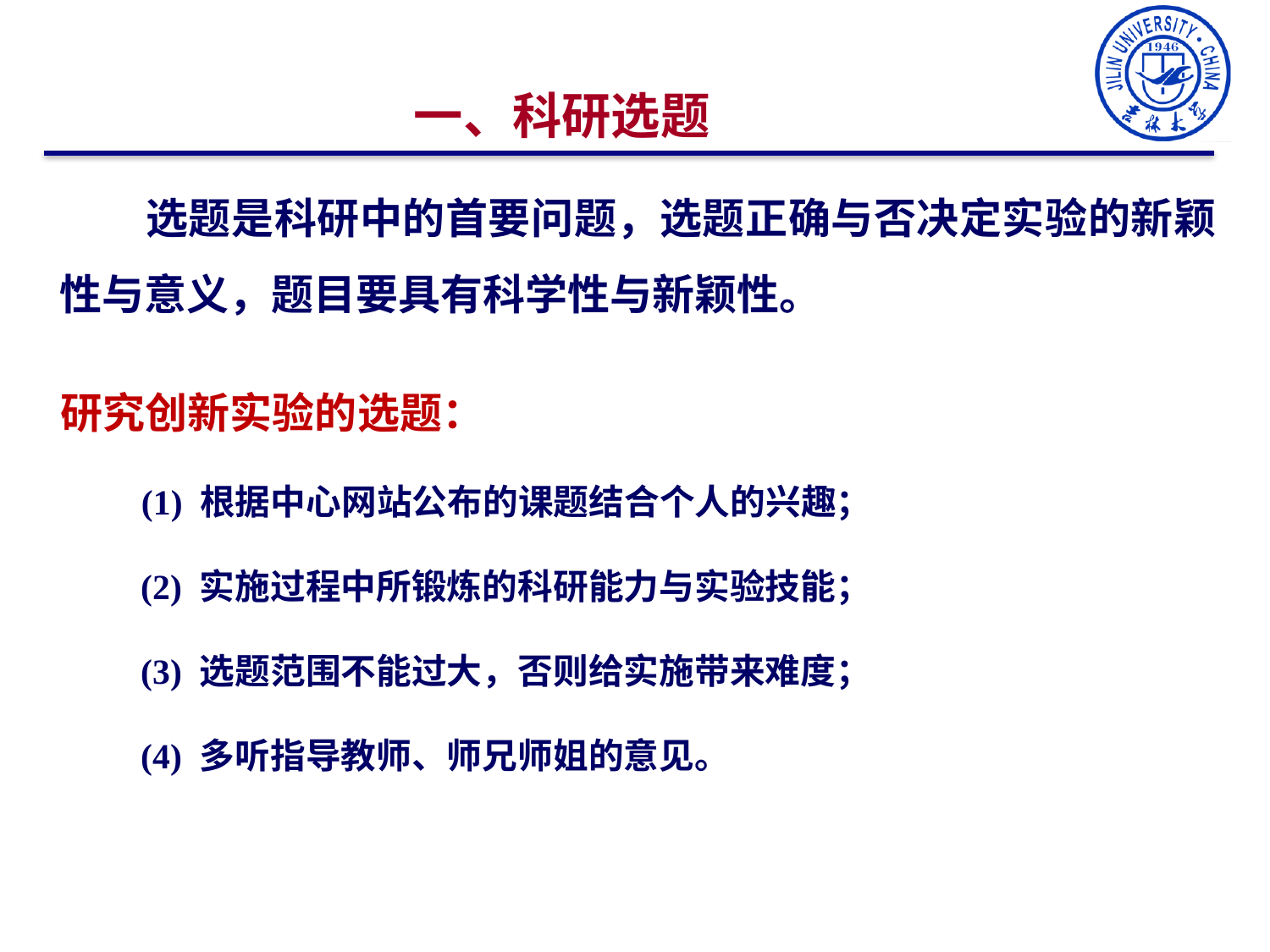

一、科研选题
        选题是科研中的首要问题，选题正确与否决定实验的新颖性与意义，题目要具有科学性与新颖性。
研究创新实验的选题：
          (1) 根据中心网站公布的课题结合个人的兴趣；
         (2) 实施过程中所锻炼的科研能力与实验技能；
         (3) 选题范围不能过大，否则给实施带来难度；
         (4) 多听指导教师、师兄师姐的意见。